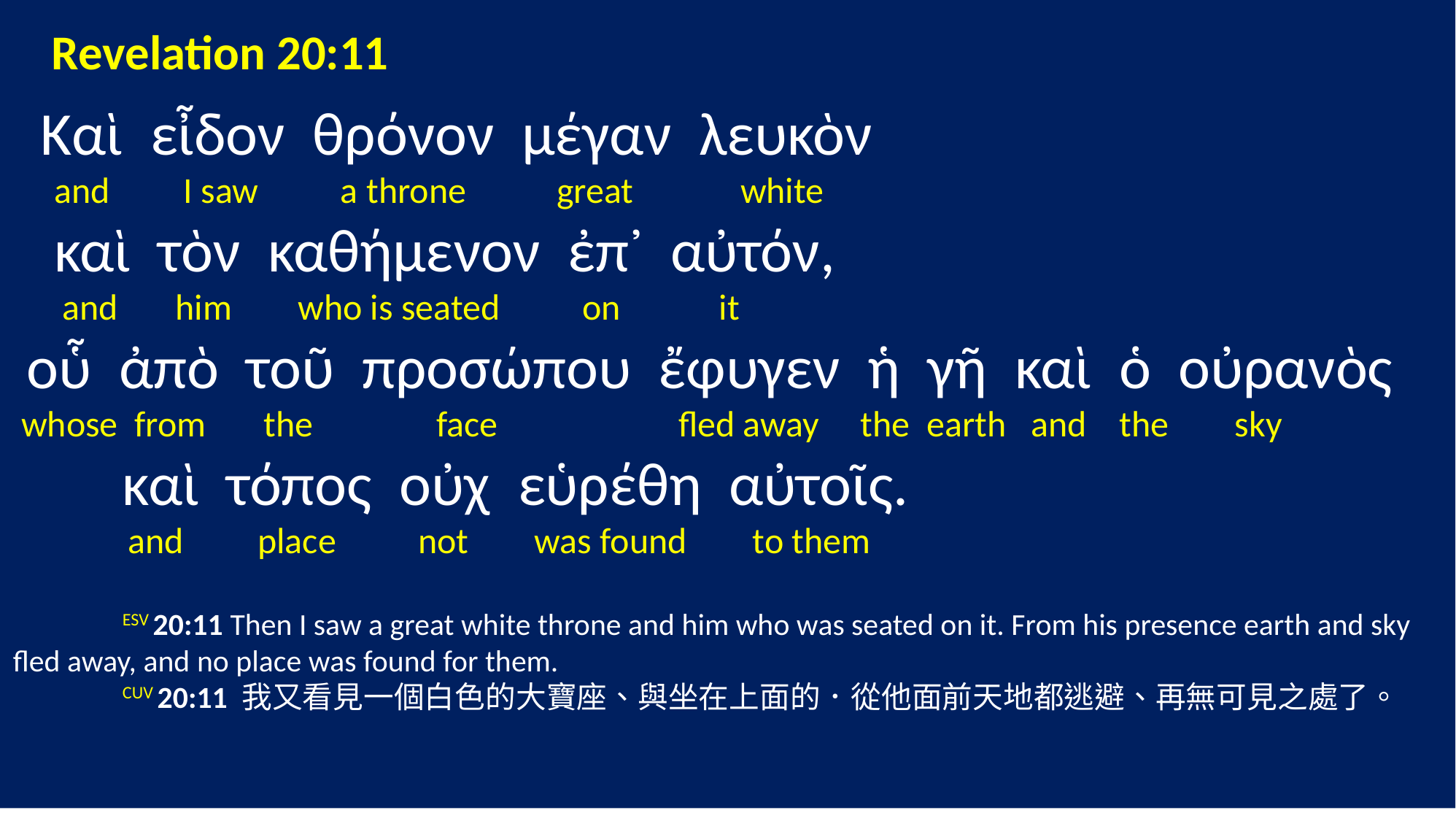

Revelation 20:11

  Καὶ  εἶδον  θρόνον  μέγαν  λευκὸν
     and         I saw          a throne           great             white
   καὶ  τὸν  καθήμενον  ἐπ᾽  αὐτόν,
      and       him        who is seated          on            it
 οὗ  ἀπὸ  τοῦ  προσώπου  ἔφυγεν  ἡ  γῆ  καὶ  ὁ  οὐρανὸς
 whose  from       the               face                      fled away     the  earth   and    the        sky
        καὶ  τόπος  οὐχ  εὑρέθη  αὐτοῖς.
              and         place          not        was found        to them

	ESV 20:11 Then I saw a great white throne and him who was seated on it. From his presence earth and sky fled away, and no place was found for them.
	CUV 20:11 我又看見一個白色的大寶座、與坐在上面的．從他面前天地都逃避、再無可見之處了。